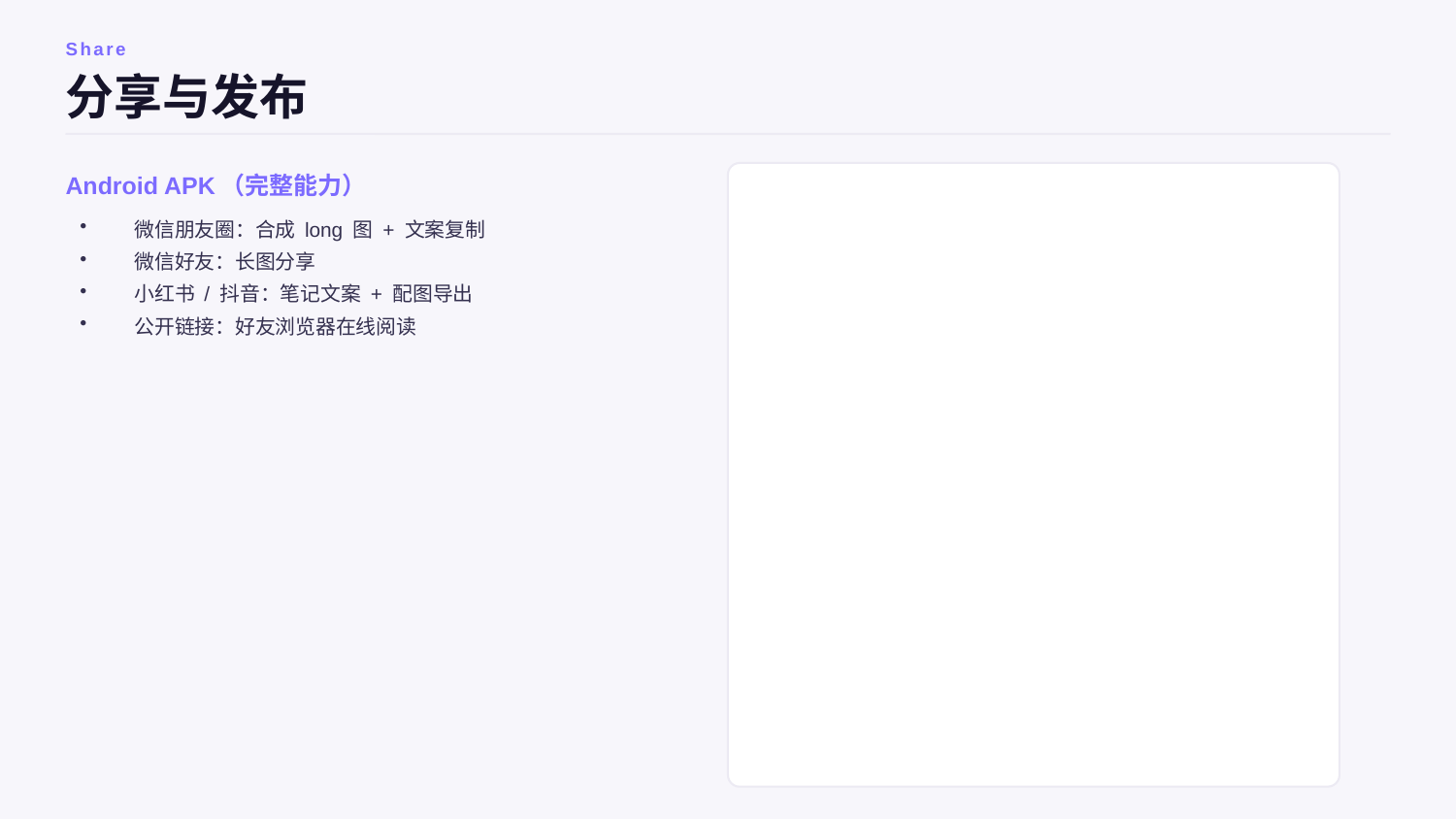

Share
分享与发布

Android APK（完整能力）

微信朋友圈：合成 long 图 + 文案复制
微信好友：长图分享
小红书 / 抖音：笔记文案 + 配图导出
公开链接：好友浏览器在线阅读